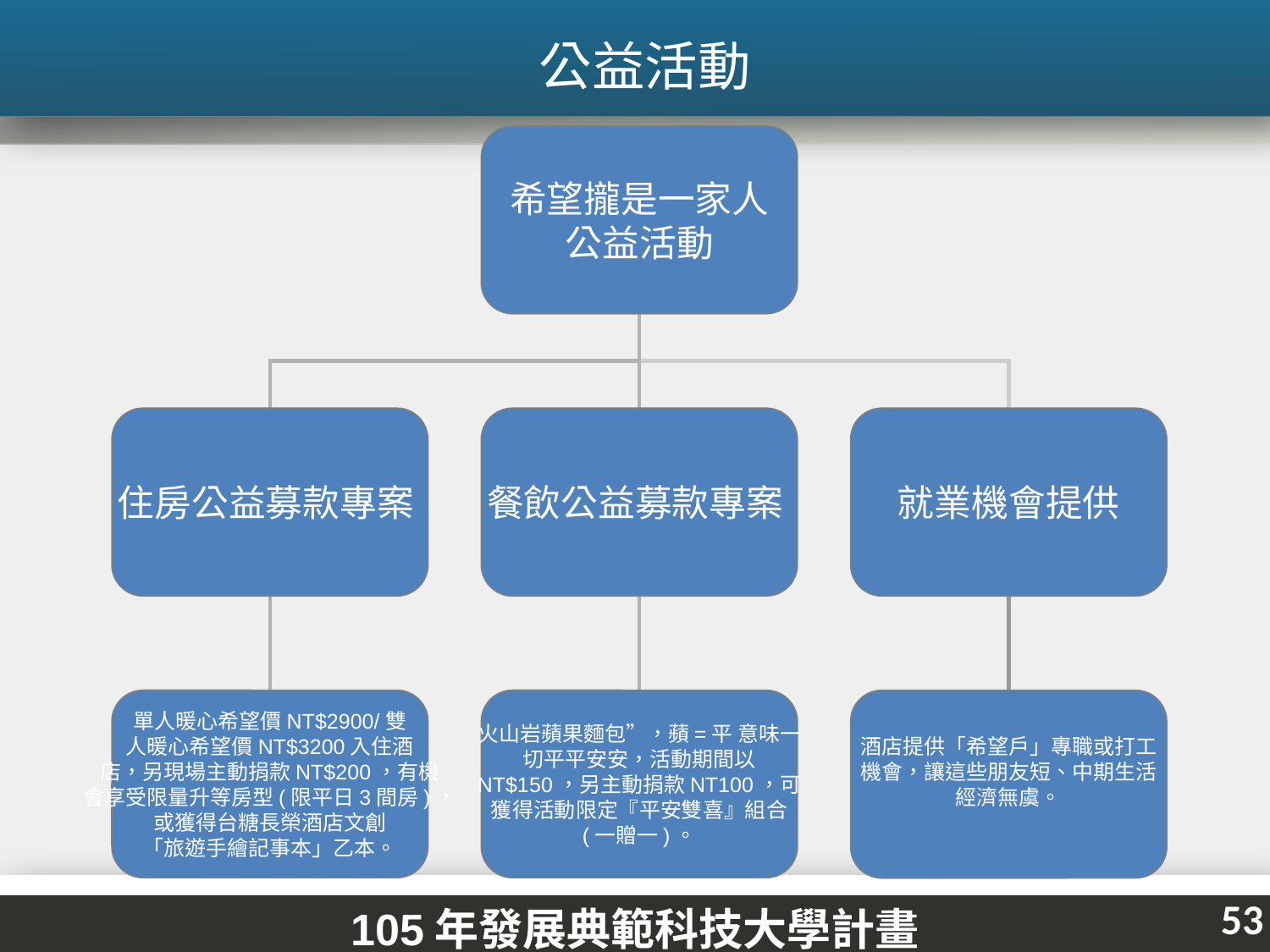

公益活動
希望攏是一家人
公益活動
住房公益募款專案
餐飲公益募款專案
就業機會提供
單人暖心希望價NT$2900/雙
人暖心希望價NT$3200入住酒
店，另現場主動捐款NT$200，有機
會享受限量升等房型(限平日3間房)，
或獲得台糖長榮酒店文創
「旅遊手繪記事本」乙本。
火山岩蘋果麵包”，蘋=平 意味一
切平平安安，活動期間以
NT$150，另主動捐款NT100，可
獲得活動限定『平安雙喜』組合
(一贈一)。
酒店提供「希望戶」專職或打工
機會，讓這些朋友短、中期生活
經濟無虞。